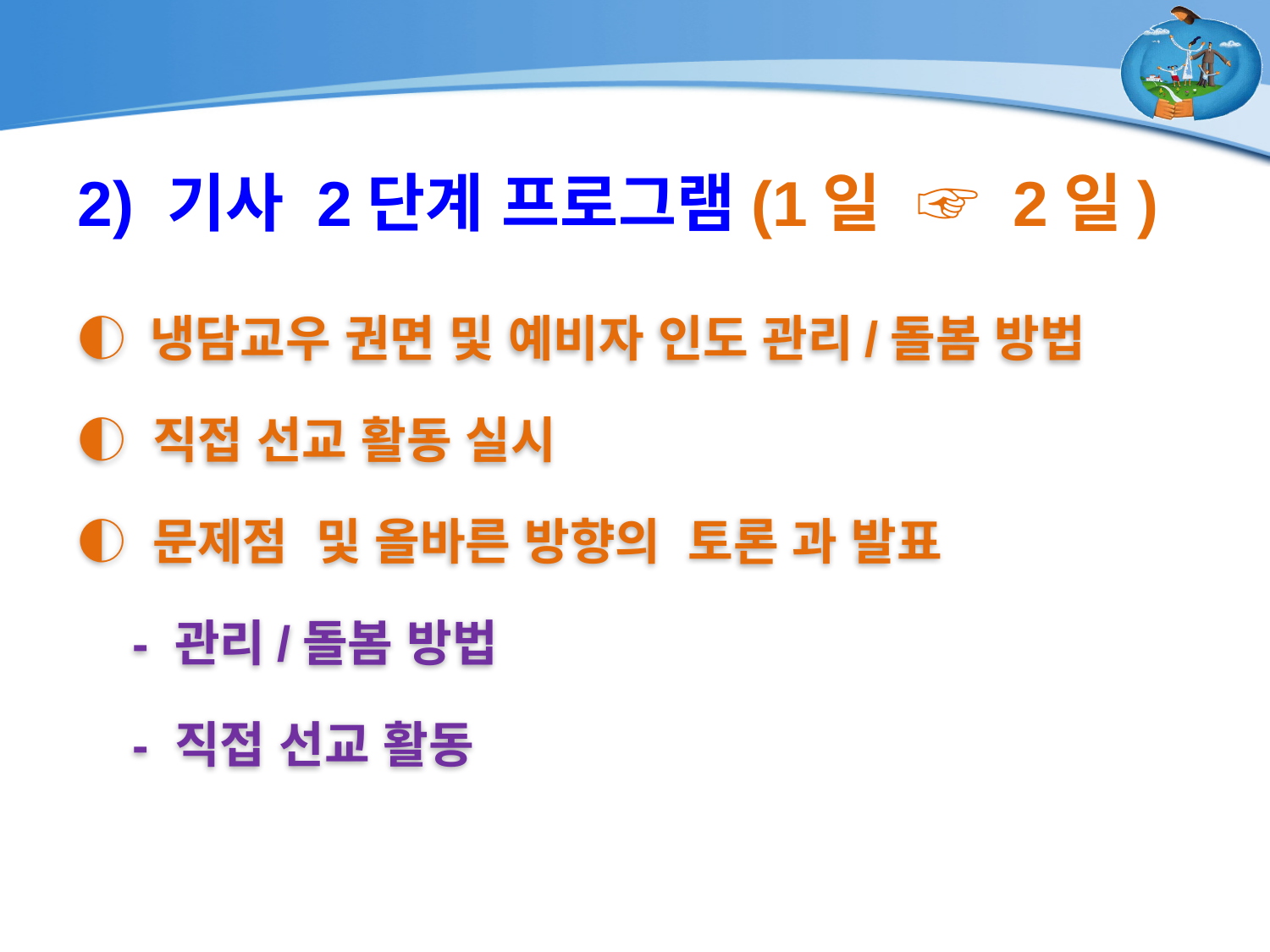

2) 기사 2단계 프로그램(1일  ☞ 2일)
◐ 냉담교우 권면 및 예비자 인도 관리/돌봄 방법
◐ 직접 선교 활동 실시
◐ 문제점  및 올바른 방향의  토론 과 발표
    - 관리/돌봄 방법
    - 직접 선교 활동